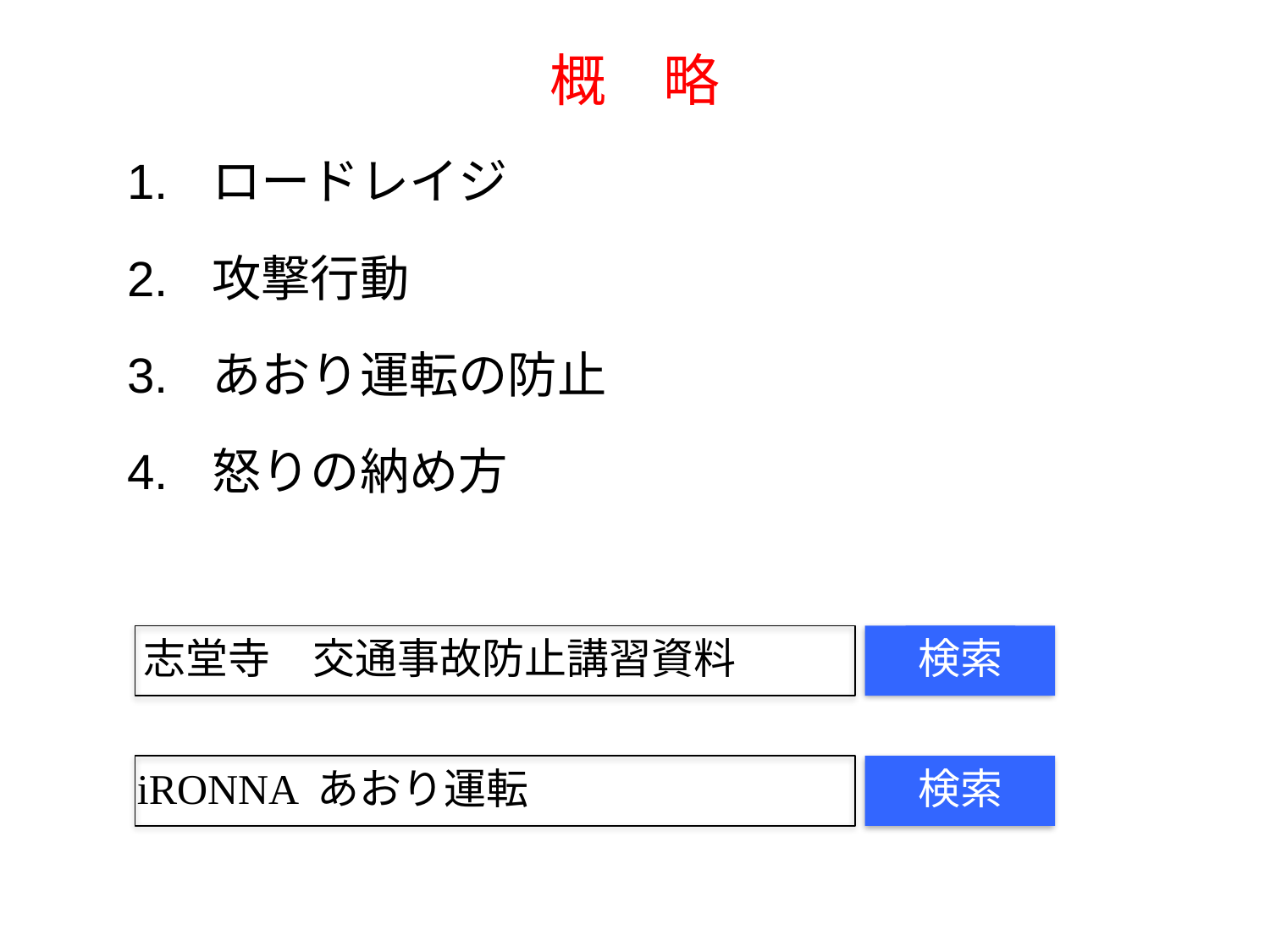

# 概　略
ロードレイジ
攻撃行動
あおり運転の防止
怒りの納め方

志堂寺　交通事故防止講習資料

検索
iRONNA あおり運転

検索